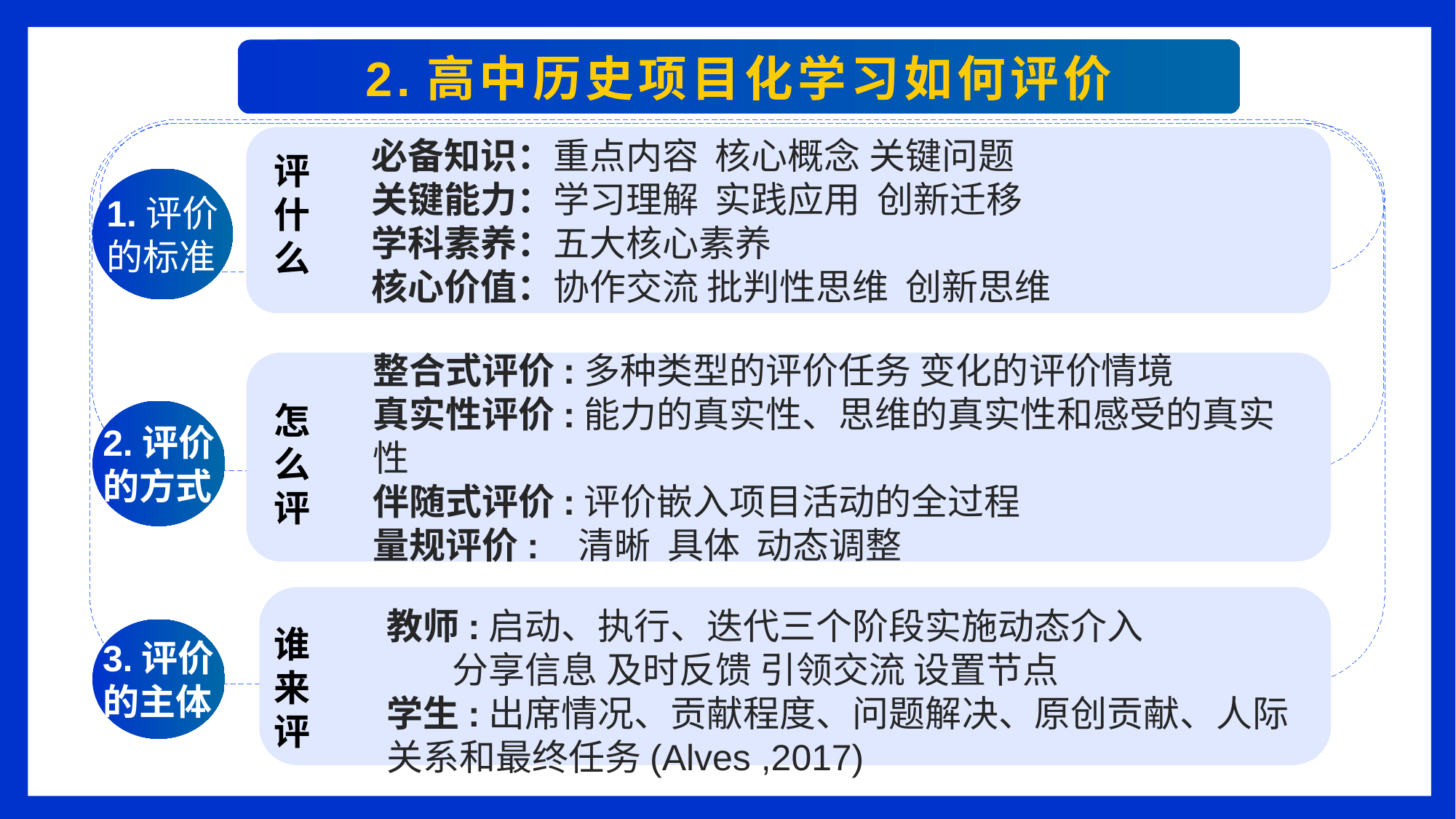

2.高中历史项目化学习如何评价

必备知识：重点内容  核心概念 关键问题
关键能力：学习理解  实践应用  创新迁移
学科素养：五大核心素养
核心价值：协作交流 批判性思维  创新思维
评
什
么
1.评价
的标准
整合式评价:多种类型的评价任务 变化的评价情境
真实性评价:能力的真实性、思维的真实性和感受的真实性
伴随式评价:评价嵌入项目活动的全过程
量规评价:   清晰  具体  动态调整
怎
么
评
2.评价
的方式

教师:启动、执行、迭代三个阶段实施动态介入
       分享信息 及时反馈 引领交流 设置节点
学生:出席情况、贡献程度、问题解决、原创贡献、人际关系和最终任务(Alves ,2017)
谁
来
评
3.评价
的主体